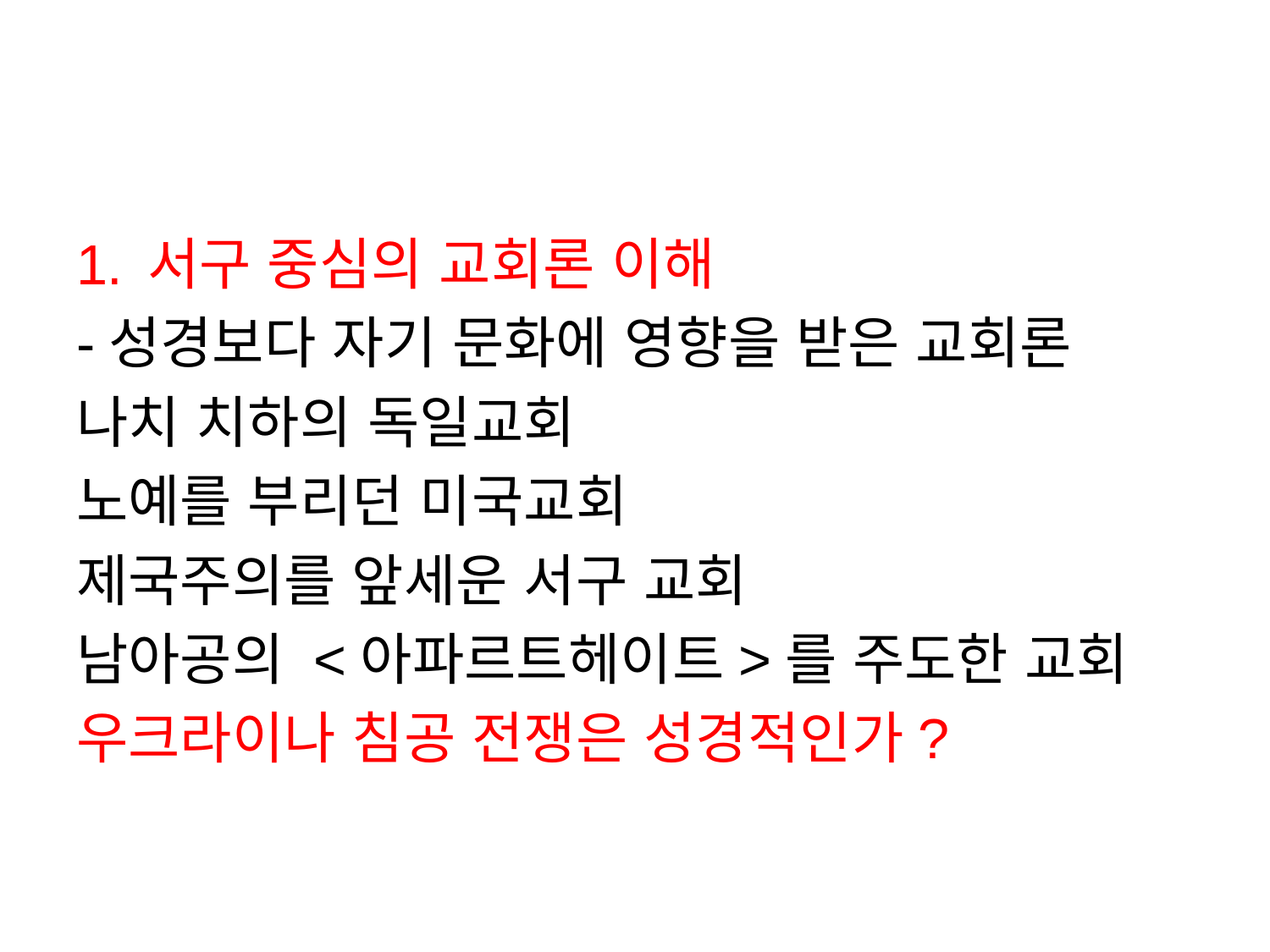

#
서구 중심의 교회론 이해
-성경보다 자기 문화에 영향을 받은 교회론
나치 치하의 독일교회
노예를 부리던 미국교회
제국주의를 앞세운 서구 교회
남아공의 <아파르트헤이트>를 주도한 교회
우크라이나 침공 전쟁은 성경적인가?